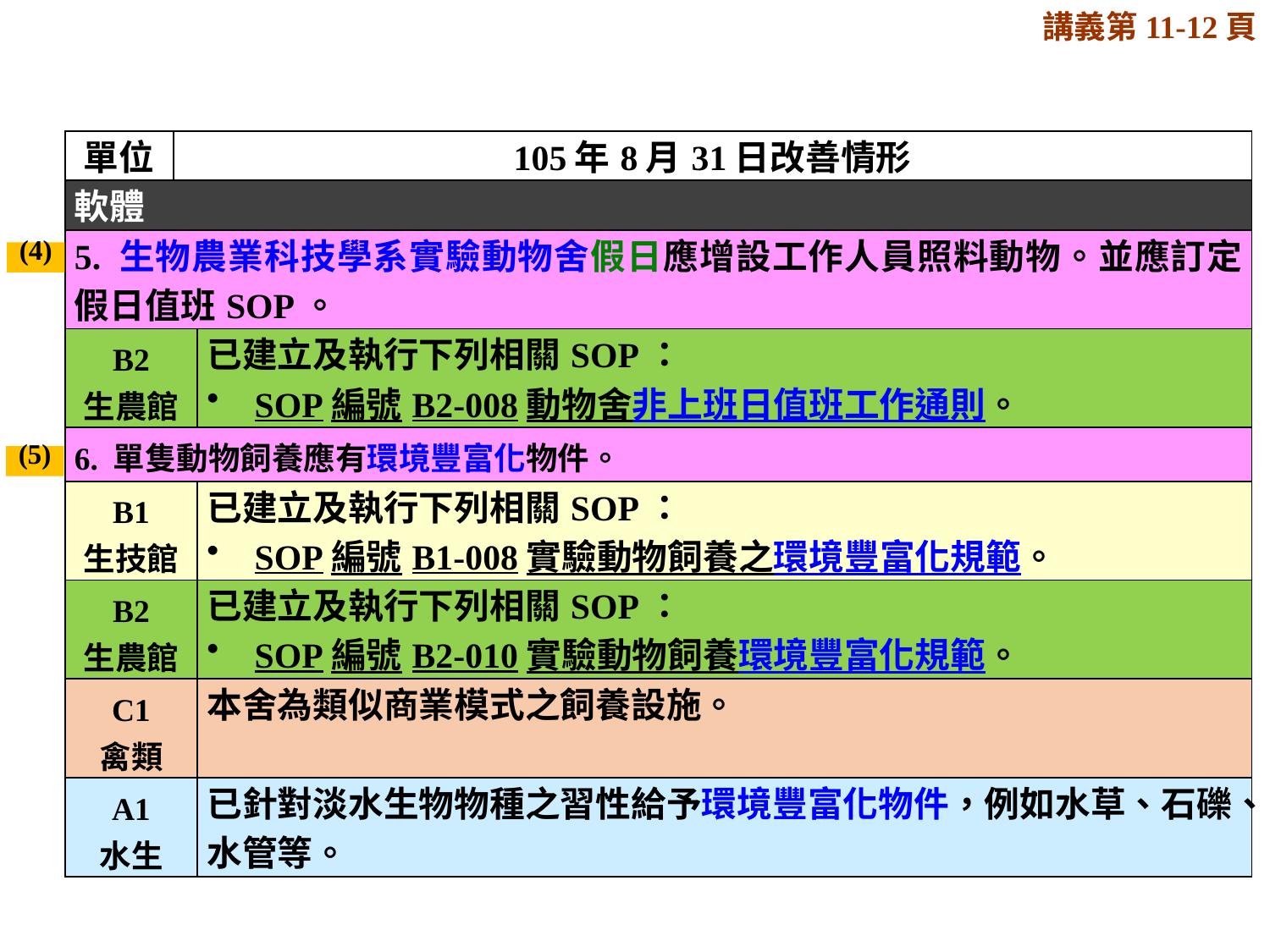

講義第11-12頁
| 單位 | 105年8月31日改善情形 |  |
| --- | --- | --- |
| 軟體 |  |  |
| 5. 生物農業科技學系實驗動物舍假日應增設工作人員照料動物。並應訂定假日值班SOP。 |  |  |
| B2 生農館 |  | 已建立及執行下列相關SOP： SOP編號B2-008動物舍非上班日值班工作通則。 |
| 6. 單隻動物飼養應有環境豐富化物件。 |  |  |
| B1 生技館 |  | 已建立及執行下列相關SOP： SOP編號B1-008實驗動物飼養之環境豐富化規範。 |
| B2 生農館 |  | 已建立及執行下列相關SOP： SOP編號B2-010實驗動物飼養環境豐富化規範。 |
| C1 禽類 |  | 本舍為類似商業模式之飼養設施。 |
| A1 水生 |  | 已針對淡水生物物種之習性給予環境豐富化物件，例如水草、石礫、水管等。 |
(4)
(5)